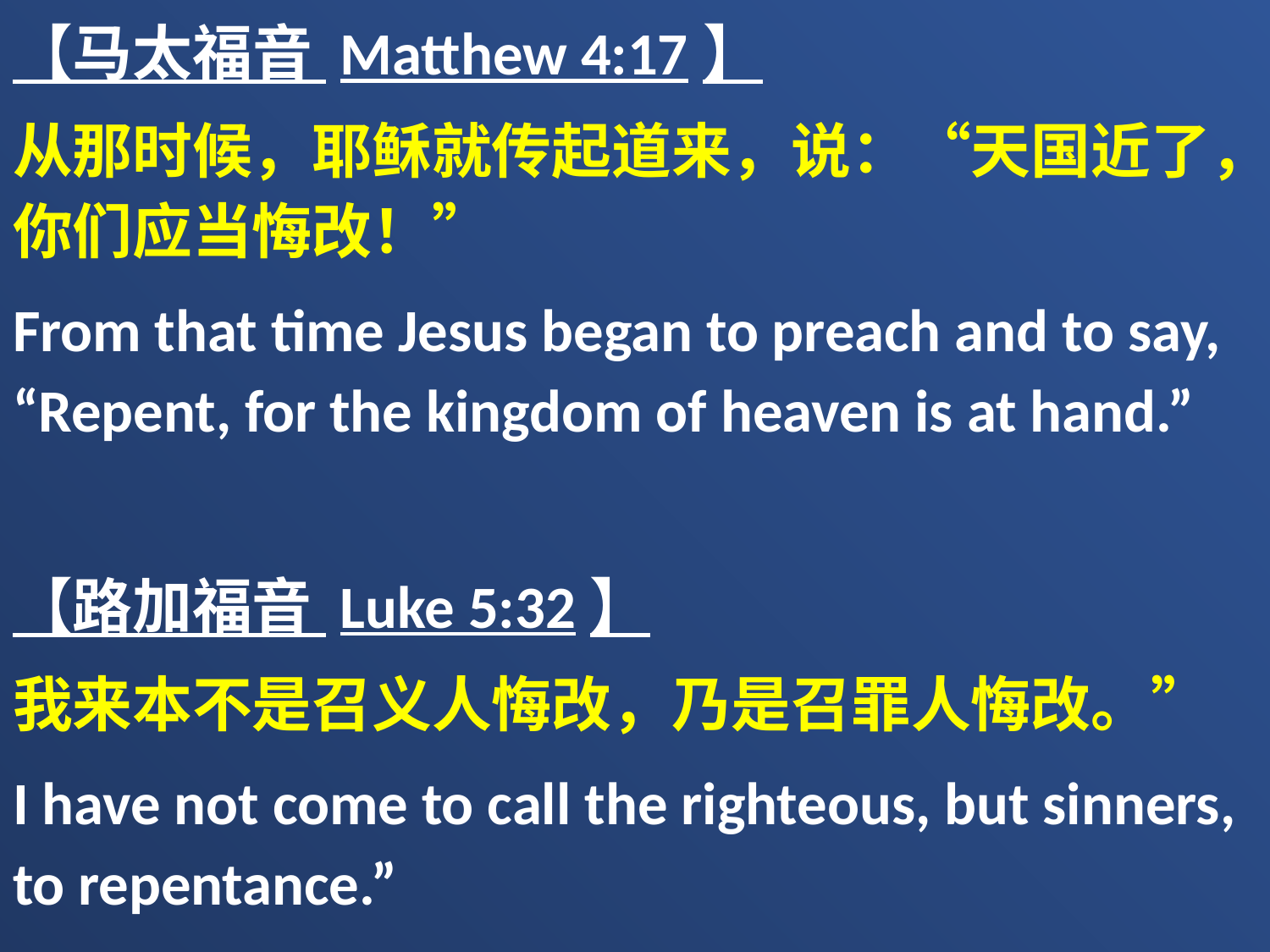

【马太福音 Matthew 4:17】
从那时候，耶稣就传起道来，说：“天国近了，你们应当悔改！”
From that time Jesus began to preach and to say, “Repent, for the kingdom of heaven is at hand.”

【路加福音 Luke 5:32】
我来本不是召义人悔改，乃是召罪人悔改。”
I have not come to call the righteous, but sinners, to repentance.”